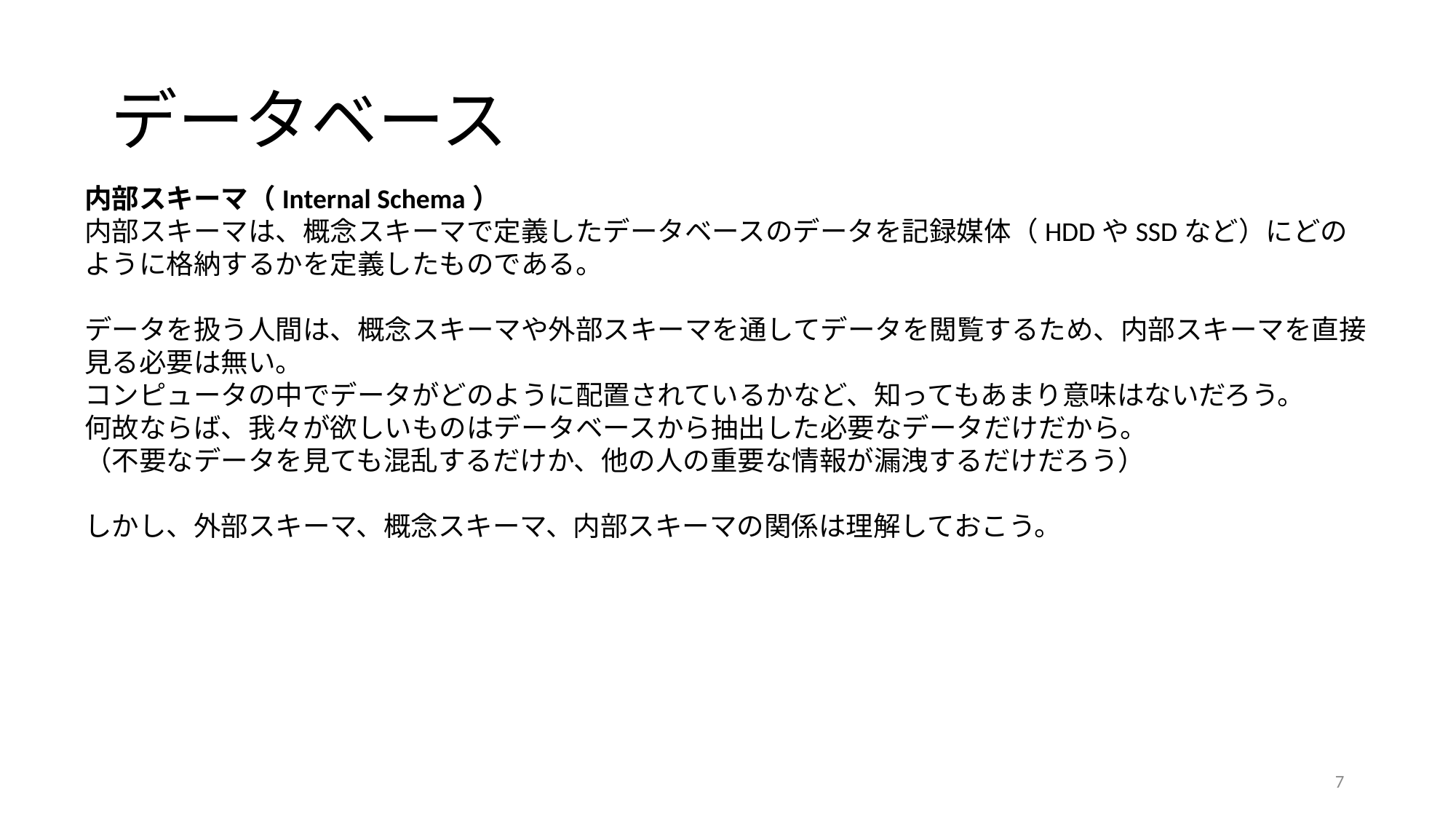

# データベース
内部スキーマ（Internal Schema）
内部スキーマは、概念スキーマで定義したデータベースのデータを記録媒体（HDDやSSDなど）にどのように格納するかを定義したものである。

データを扱う人間は、概念スキーマや外部スキーマを通してデータを閲覧するため、内部スキーマを直接見る必要は無い。
コンピュータの中でデータがどのように配置されているかなど、知ってもあまり意味はないだろう。
何故ならば、我々が欲しいものはデータベースから抽出した必要なデータだけだから。
（不要なデータを見ても混乱するだけか、他の人の重要な情報が漏洩するだけだろう）

しかし、外部スキーマ、概念スキーマ、内部スキーマの関係は理解しておこう。
7